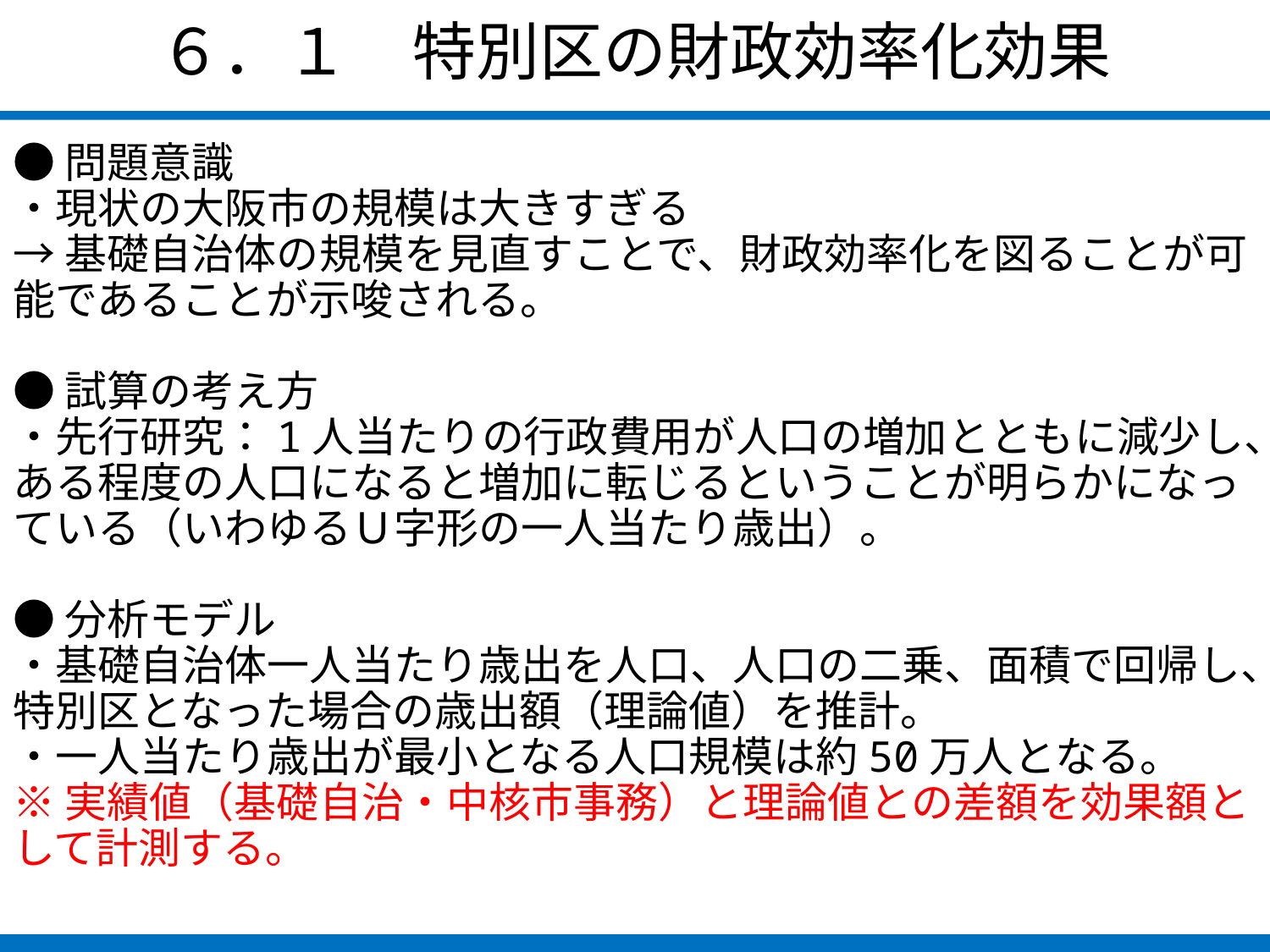

６．１　特別区の財政効率化効果

●問題意識
・現状の大阪市の規模は大きすぎる
→基礎自治体の規模を見直すことで、財政効率化を図ることが可能であることが示唆される。

●試算の考え方
・先行研究：1人当たりの行政費用が人口の増加とともに減少し、ある程度の人口になると増加に転じるということが明らかになっている（いわゆるＵ字形の一人当たり歳出）。

●分析モデル
・基礎自治体一人当たり歳出を人口、人口の二乗、面積で回帰し、特別区となった場合の歳出額（理論値）を推計。
・一人当たり歳出が最小となる人口規模は約50万人となる。
※実績値（基礎自治・中核市事務）と理論値との差額を効果額として計測する。